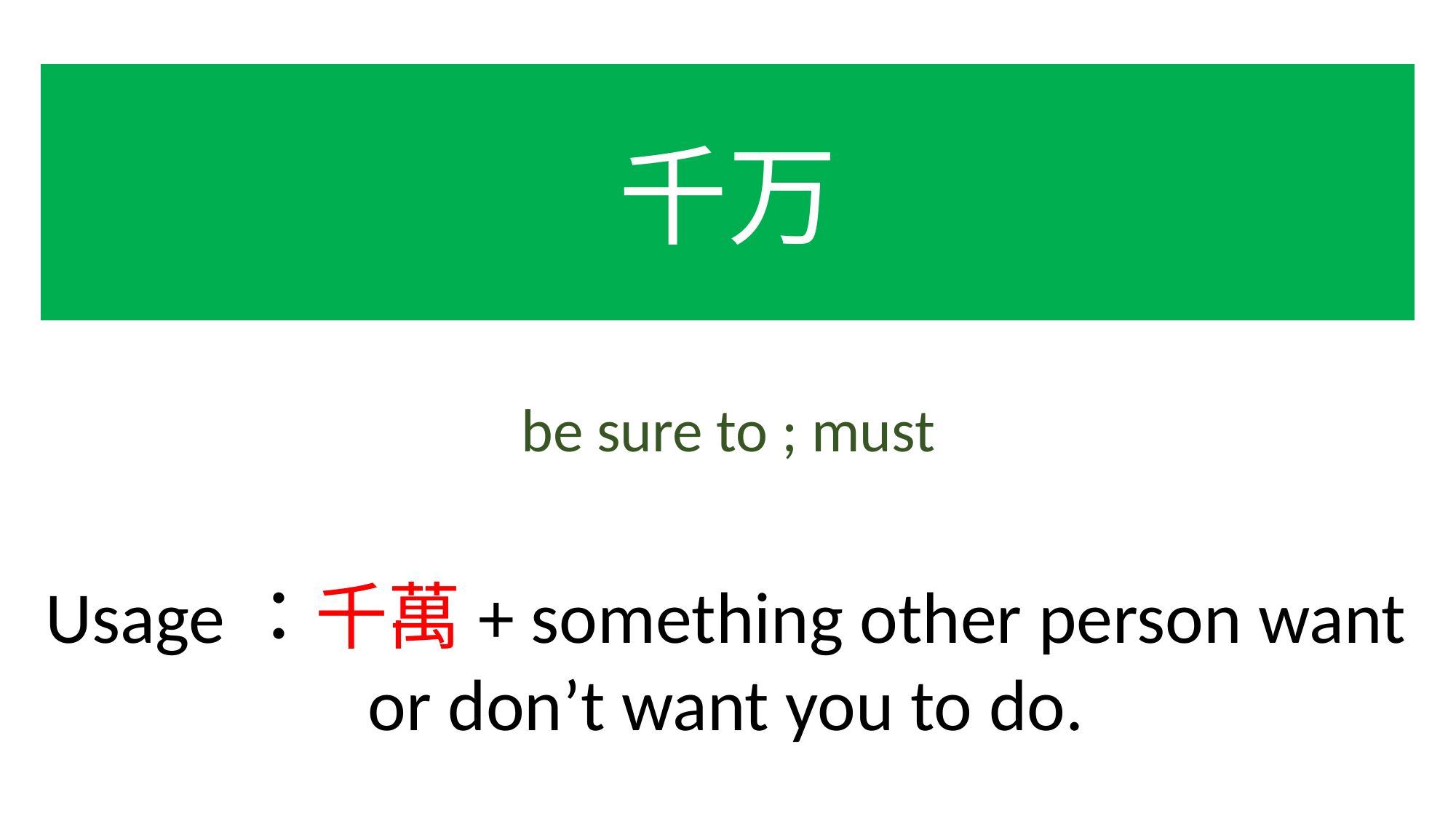

千万
be sure to ; must
Usage：千萬+ something other person want or don’t want you to do.